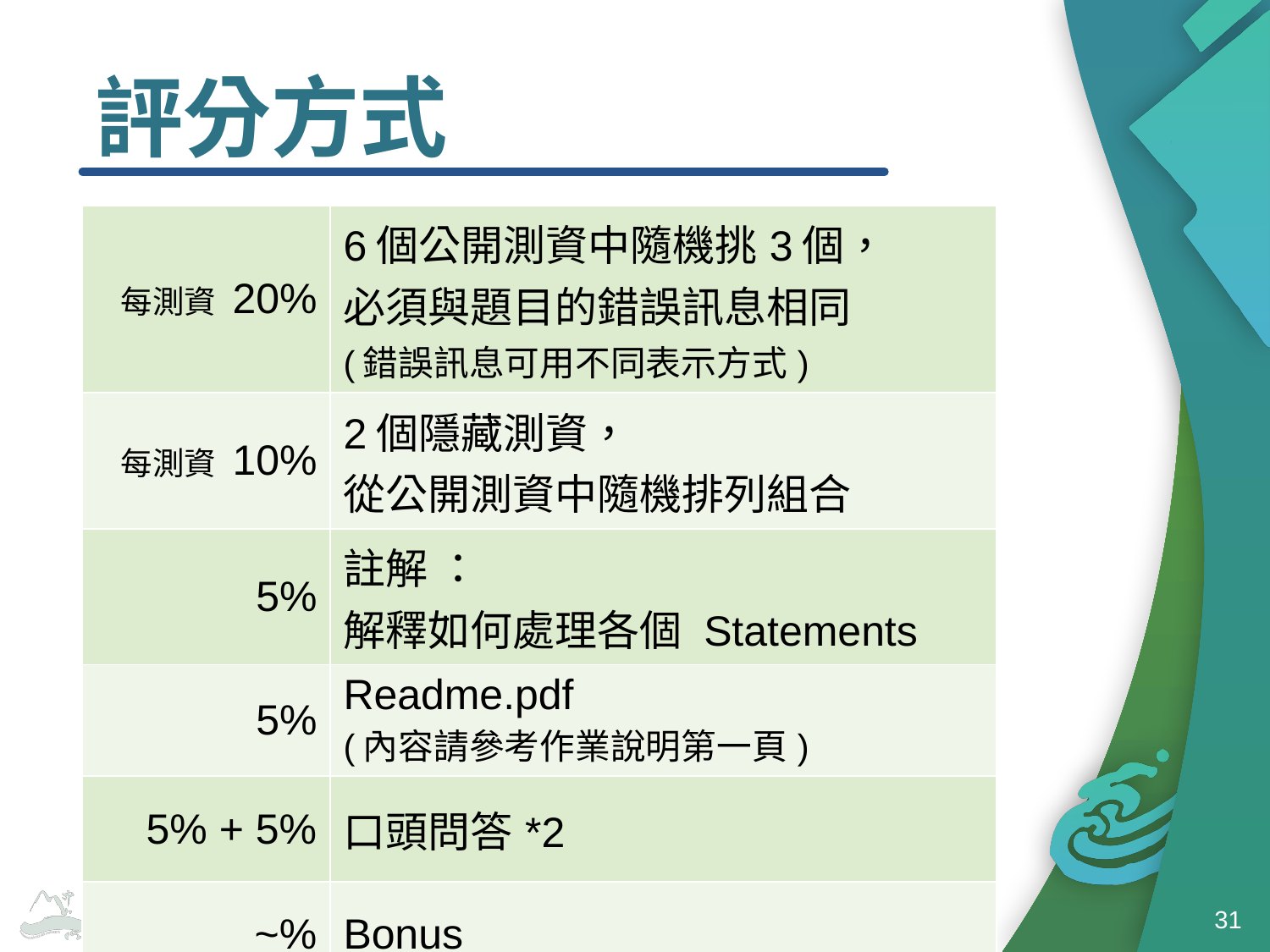

# 評分方式
| 每測資 20% | 6個公開測資中隨機挑3個， 必須與題目的錯誤訊息相同 (錯誤訊息可用不同表示方式) |
| --- | --- |
| 每測資 10% | 2個隱藏測資， 從公開測資中隨機排列組合 |
| 5% | 註解 ： 解釋如何處理各個 Statements |
| 5% | Readme.pdf (內容請參考作業說明第一頁) |
| 5% + 5% | 口頭問答\*2 |
| ~% | Bonus |